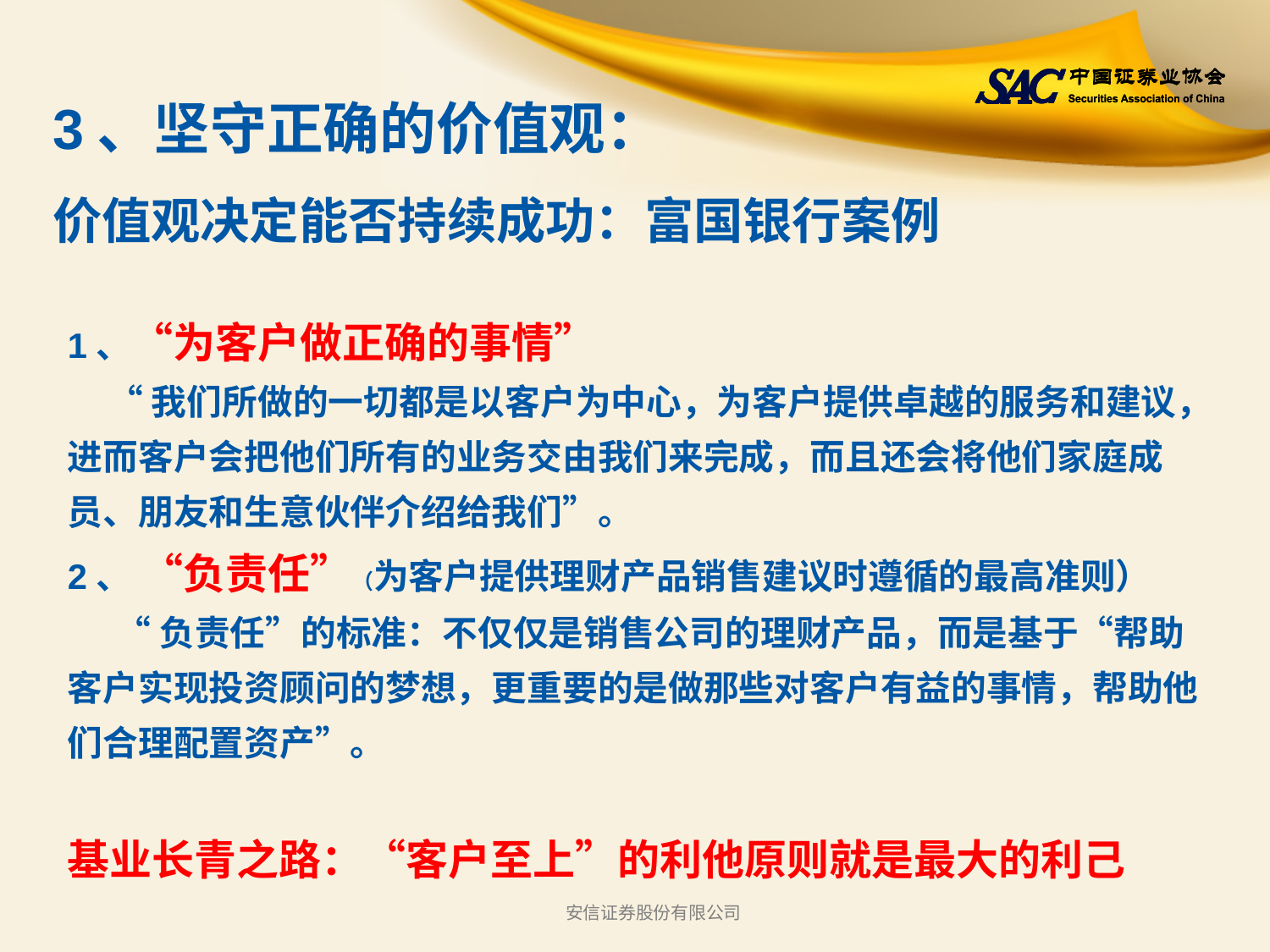

# 3、坚守正确的价值观： 价值观决定能否持续成功：富国银行案例
1、“为客户做正确的事情”
     “我们所做的一切都是以客户为中心，为客户提供卓越的服务和建议，进而客户会把他们所有的业务交由我们来完成，而且还会将他们家庭成员、朋友和生意伙伴介绍给我们”。
2、 “负责任”（为客户提供理财产品销售建议时遵循的最高准则）
      “负责任”的标准：不仅仅是销售公司的理财产品，而是基于“帮助客户实现投资顾问的梦想，更重要的是做那些对客户有益的事情，帮助他们合理配置资产”。

基业长青之路：“客户至上”的利他原则就是最大的利己